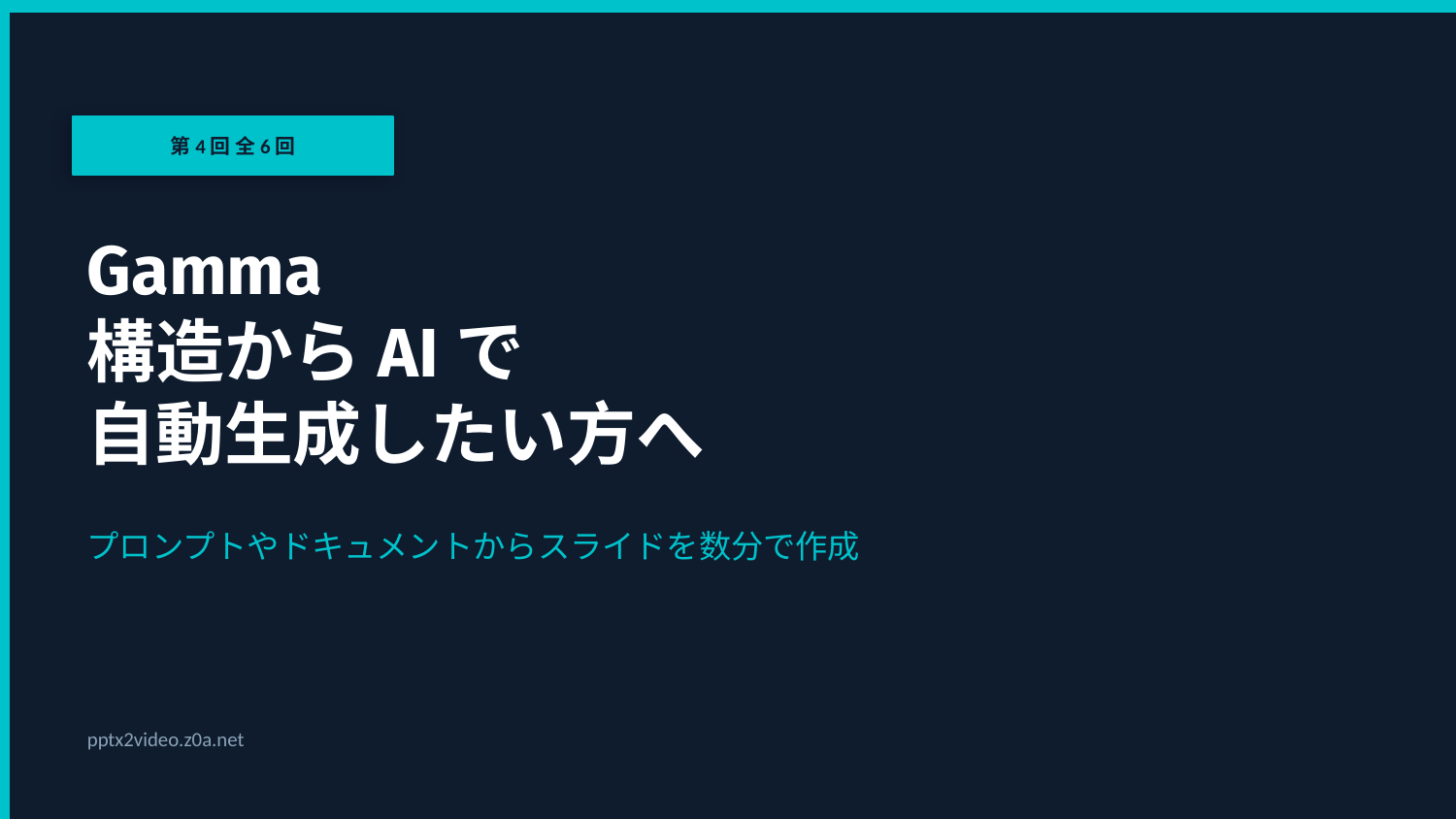

第4回 全6回
Gamma
構造からAIで
自動生成したい方へ
プロンプトやドキュメントからスライドを数分で作成
pptx2video.z0a.net